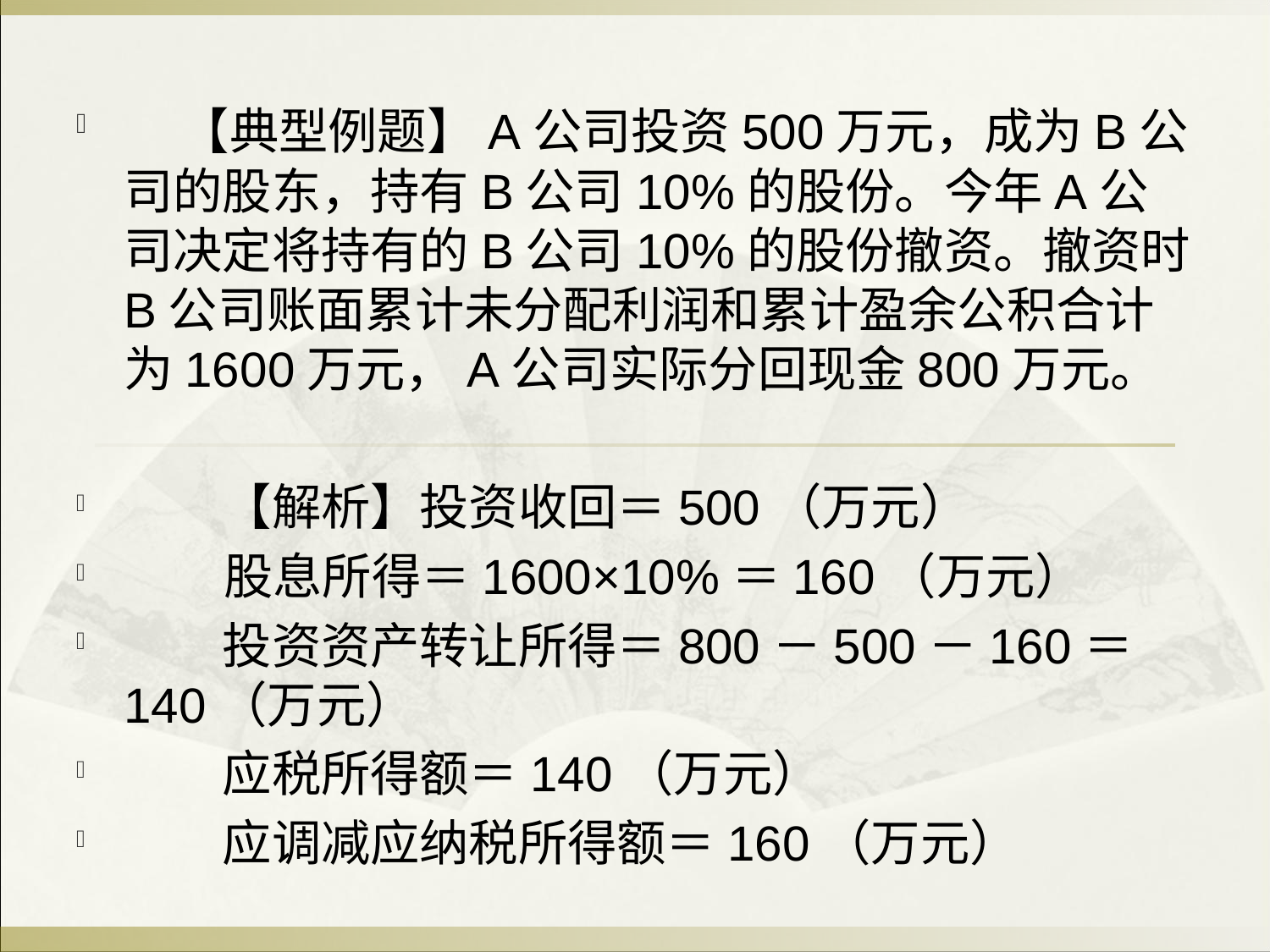

【典型例题】A公司投资500万元，成为B公司的股东，持有B公司10%的股份。今年A公司决定将持有的B公司10%的股份撤资。撤资时B公司账面累计未分配利润和累计盈余公积合计为1600万元，A公司实际分回现金800万元。

　　【解析】投资收回＝500（万元）
        股息所得＝1600×10%＝160（万元）
　　投资资产转让所得＝800－500－160＝140（万元）
　　应税所得额＝140（万元）
　　应调减应纳税所得额＝160（万元）